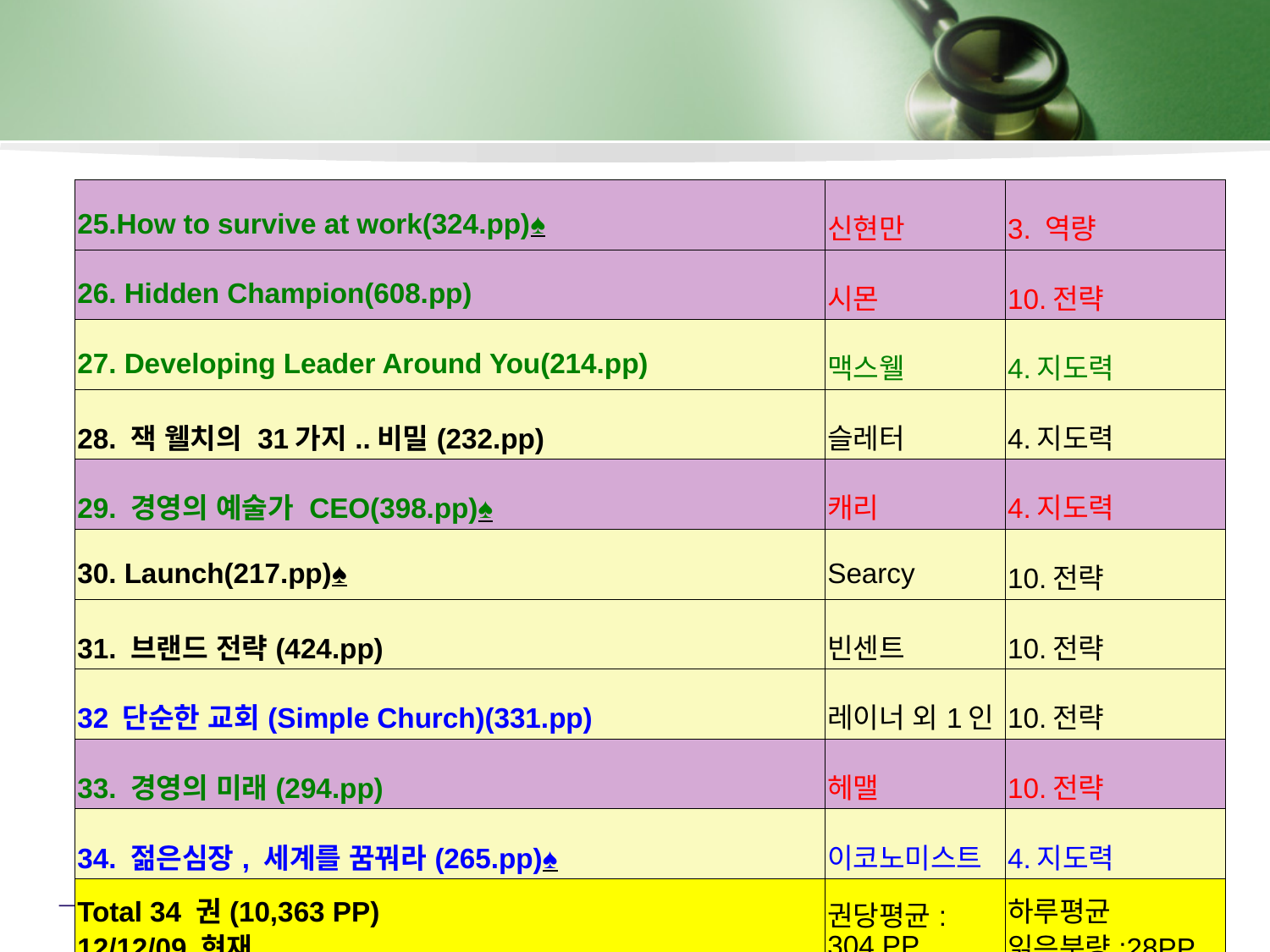

| 25.How to survive at work(324.pp)♠ | 신현만 | 3. 역량 |
| --- | --- | --- |
| 26. Hidden Champion(608.pp) | 시몬 | 10.전략 |
| 27. Developing Leader Around You(214.pp) | 맥스웰 | 4.지도력 |
| 28. 잭 웰치의 31가지..비밀(232.pp) | 슬레터 | 4.지도력 |
| 29. 경영의 예술가 CEO(398.pp)♠ | 캐리 | 4.지도력 |
| 30. Launch(217.pp)♠ | Searcy | 10.전략 |
| 31. 브랜드 전략(424.pp) | 빈센트 | 10.전략 |
| 32 단순한 교회(Simple Church)(331.pp) | 레이너 외1인 | 10.전략 |
| 33. 경영의 미래(294.pp) | 헤맬 | 10.전략 |
| 34. 젊은심장, 세계를 꿈꿔라(265.pp)♠ | 이코노미스트 | 4.지도력 |
| Total 34 권(10,363 PP) 12/12/09 현재 | 권당평균: 304 PP | 하루평균 읽은분량:28PP |